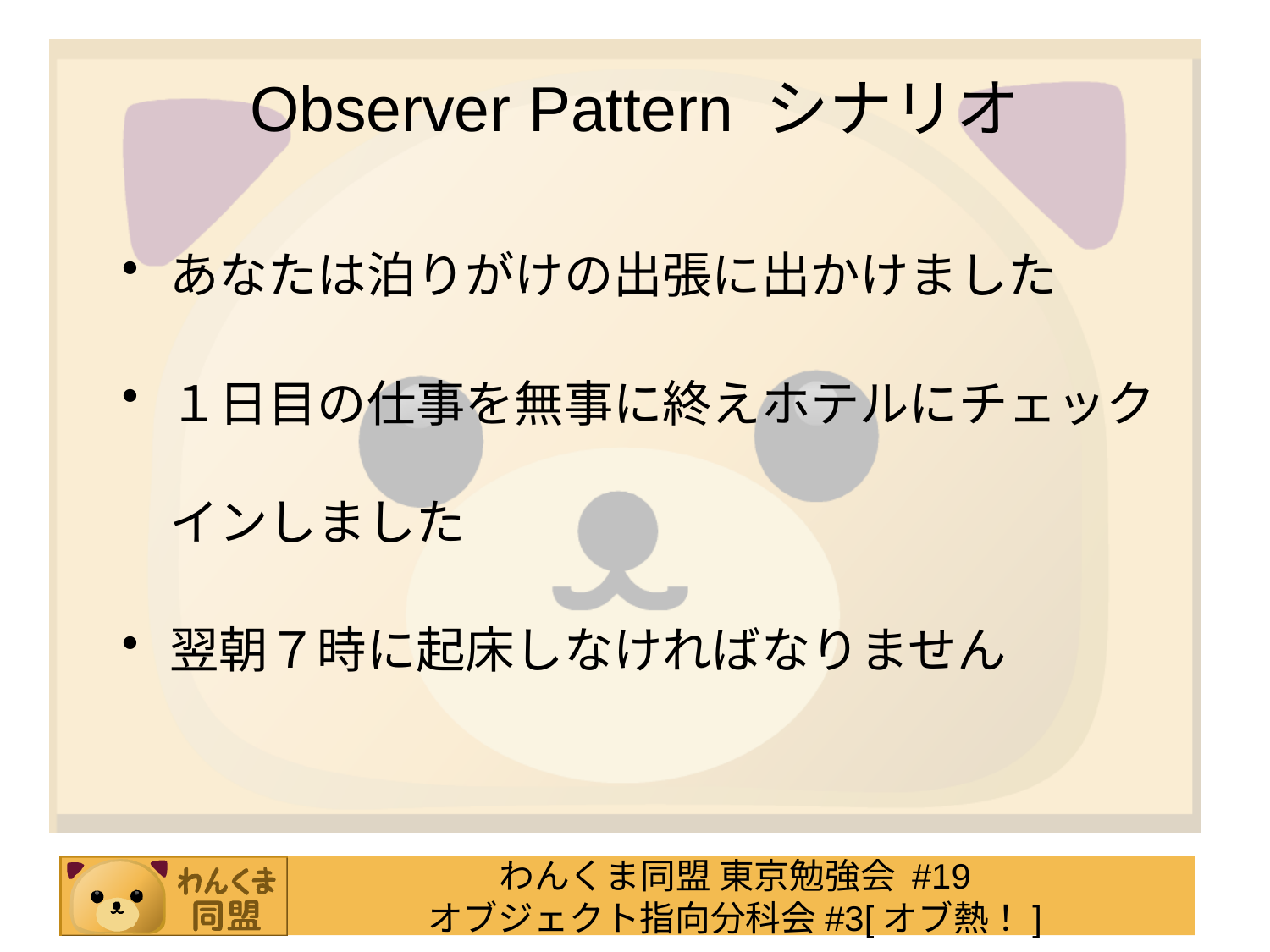

# Observer Pattern シナリオ
あなたは泊りがけの出張に出かけました
１日目の仕事を無事に終えホテルにチェックインしました
翌朝７時に起床しなければなりません